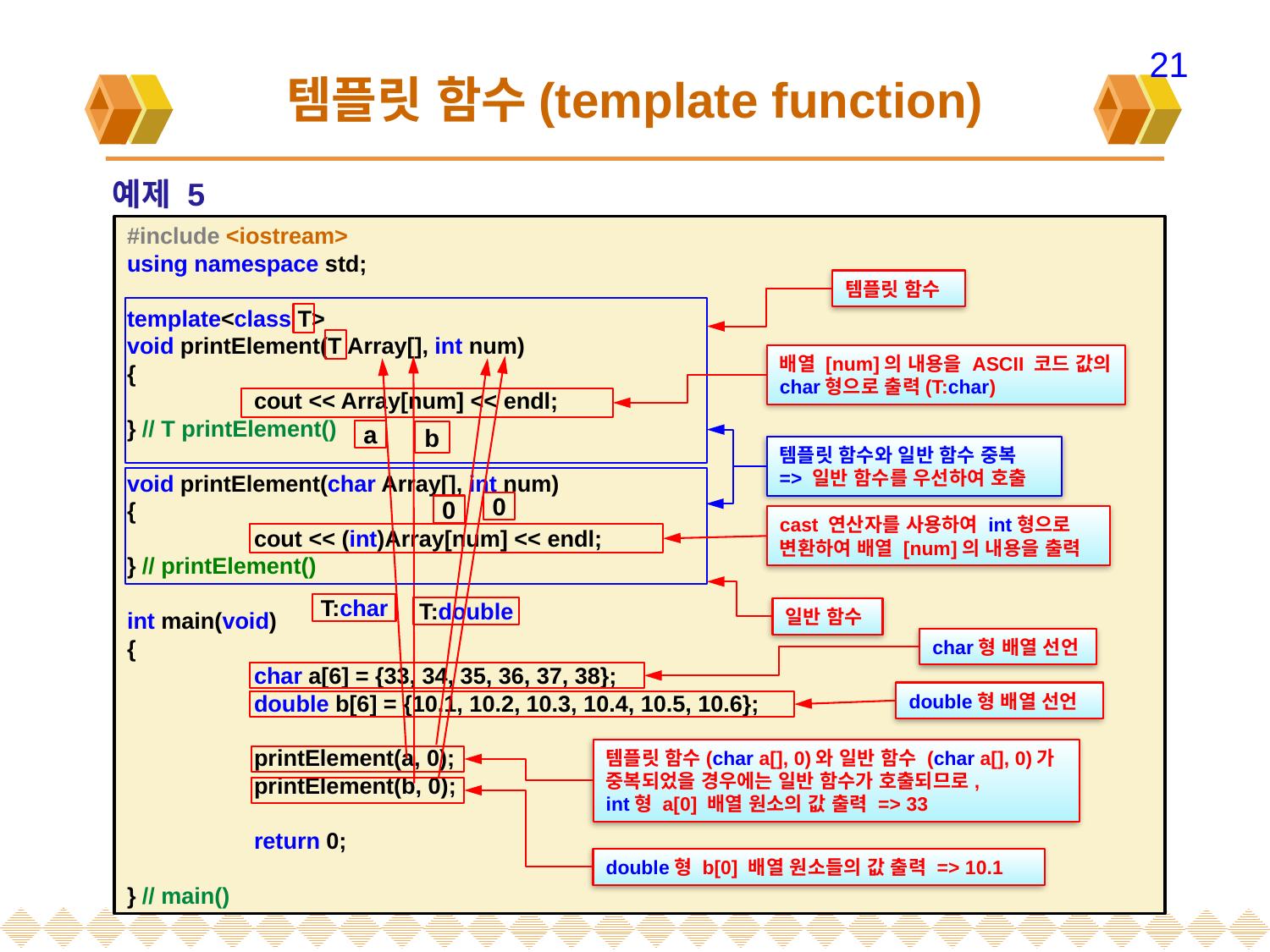

21
# 템플릿 함수(template function)
 예제 5
#include <iostream>
using namespace std;

template<class T>
void printElement(T Array[], int num)
{
	cout << Array[num] << endl;
} // T printElement()

void printElement(char Array[], int num)
{
	cout << (int)Array[num] << endl;
} // printElement()

int main(void)
{
	char a[6] = {33, 34, 35, 36, 37, 38};
	double b[6] = {10.1, 10.2, 10.3, 10.4, 10.5, 10.6};

	printElement(a, 0);
	printElement(b, 0);

	return 0;

} // main()
템플릿 함수

배열 [num]의 내용을 ASCII 코드 값의
char형으로 출력(T:char)

a
b
템플릿 함수와 일반 함수 중복
=> 일반 함수를 우선하여 호출

0
0
cast 연산자를 사용하여 int형으로
변환하여 배열 [num]의 내용을 출력

T:char
T:double
일반 함수
char형 배열 선언

double형 배열 선언

템플릿 함수(char a[], 0)와 일반 함수 (char a[], 0)가
중복되었을 경우에는 일반 함수가 호출되므로,
int형 a[0] 배열 원소의 값 출력 => 33

double형 b[0] 배열 원소들의 값 출력 => 10.1